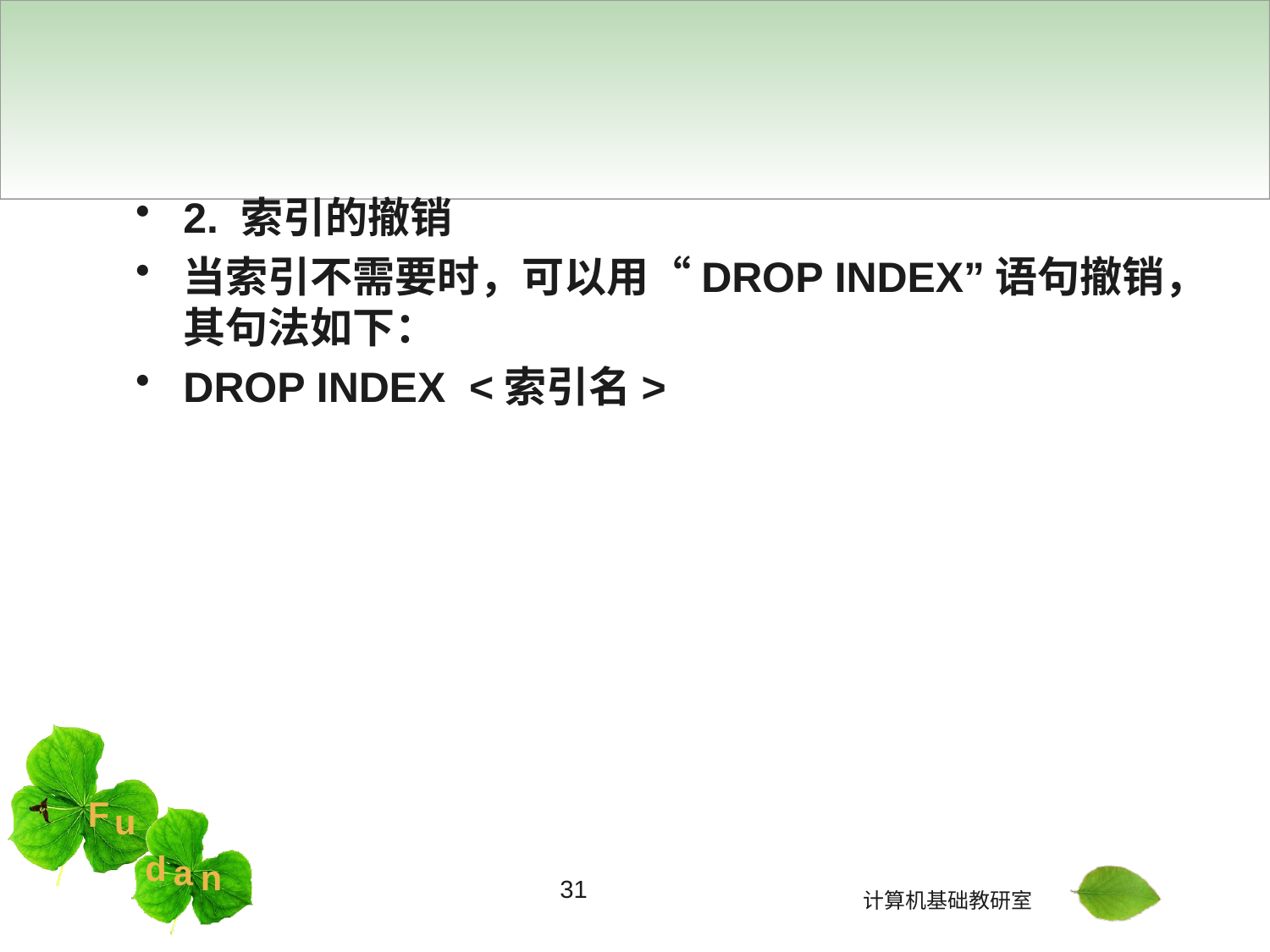

#
2. 索引的撤销
当索引不需要时，可以用“DROP INDEX”语句撤销，其句法如下：
DROP INDEX  <索引名>
31